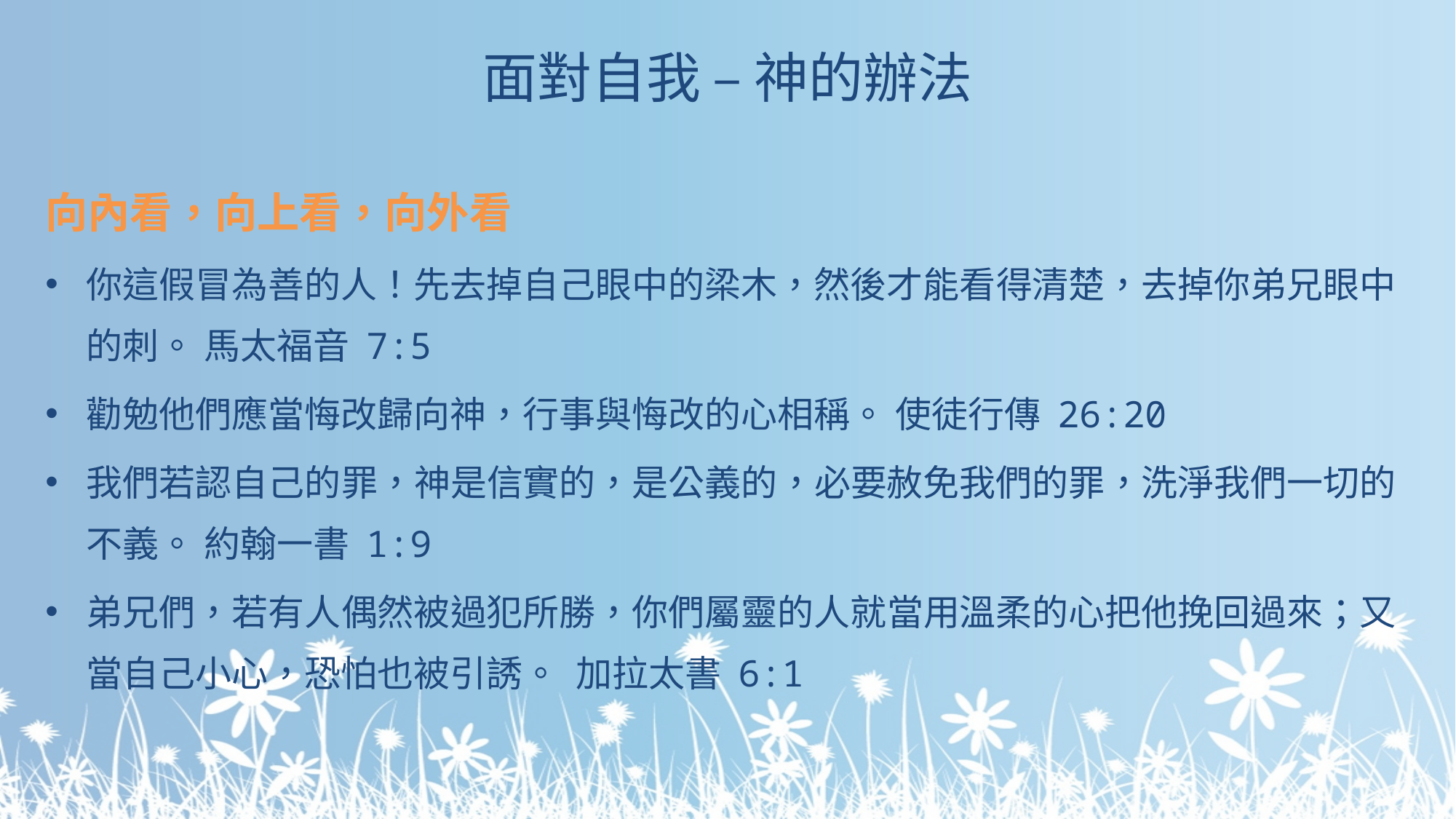

# 面對自我 – 神的辦法
向內看，向上看，向外看
你這假冒為善的人！先去掉自己眼中的梁木，然後才能看得清楚，去掉你弟兄眼中的刺。 馬太福音 7:5
勸勉他們應當悔改歸向神，行事與悔改的心相稱。 使徒行傳 26:20
我們若認自己的罪，神是信實的，是公義的，必要赦免我們的罪，洗淨我們一切的不義。 約翰一書 1:9
弟兄們，若有人偶然被過犯所勝，你們屬靈的人就當用溫柔的心把他挽回過來；又當自己小心，恐怕也被引誘。  加拉太書 6:1